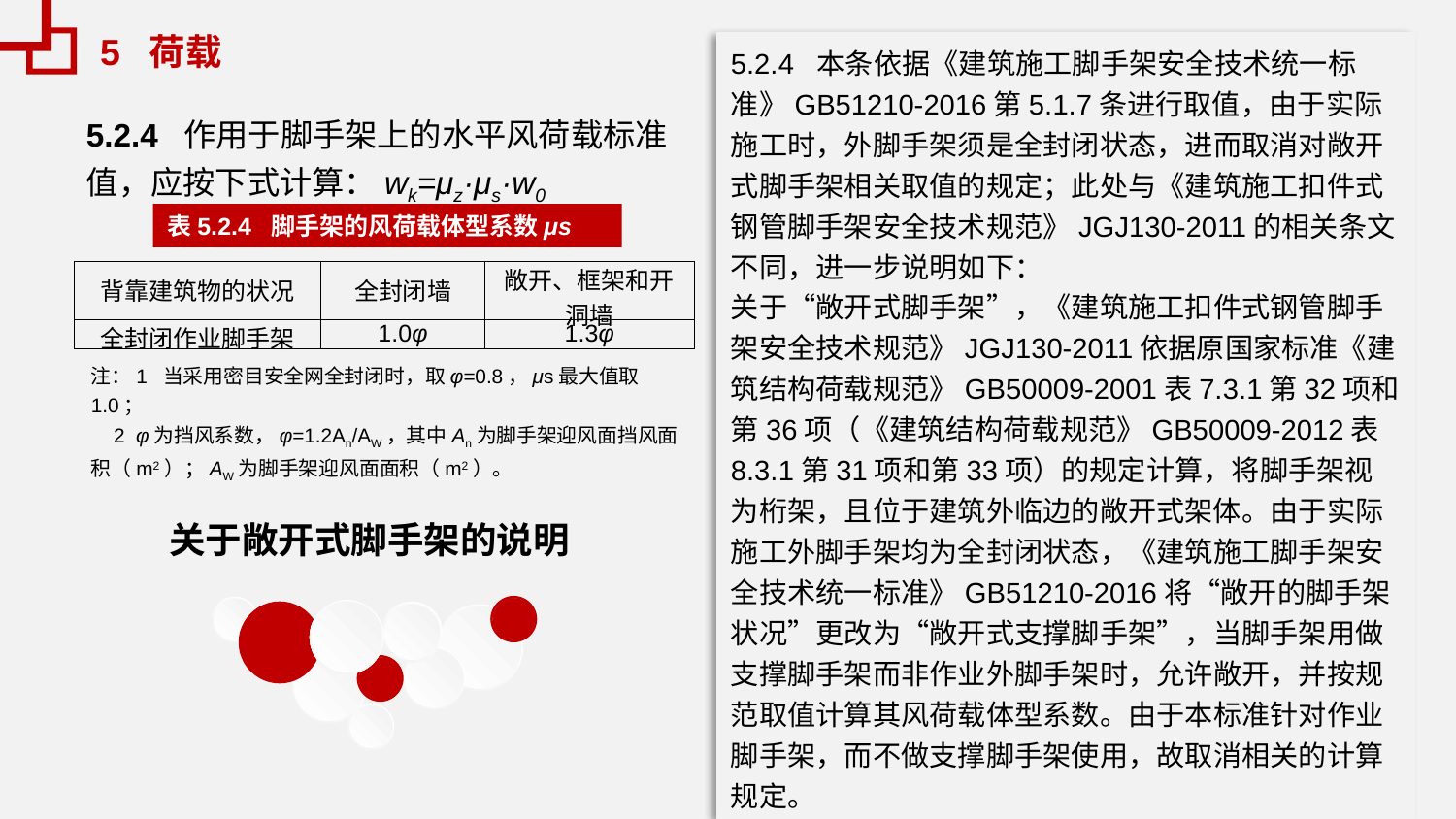

5  荷载

5.2.4  本条依据《建筑施工脚手架安全技术统一标准》GB51210-2016第5.1.7条进行取值，由于实际施工时，外脚手架须是全封闭状态，进而取消对敞开式脚手架相关取值的规定；此处与《建筑施工扣件式钢管脚手架安全技术规范》JGJ130-2011的相关条文不同，进一步说明如下：
关于“敞开式脚手架”，《建筑施工扣件式钢管脚手架安全技术规范》JGJ130-2011依据原国家标准《建筑结构荷载规范》GB50009-2001表7.3.1第32项和第36项（《建筑结构荷载规范》GB50009-2012表8.3.1第31项和第33项）的规定计算，将脚手架视为桁架，且位于建筑外临边的敞开式架体。由于实际施工外脚手架均为全封闭状态，《建筑施工脚手架安全技术统一标准》GB51210-2016将“敞开的脚手架状况”更改为“敞开式支撑脚手架”，当脚手架用做支撑脚手架而非作业外脚手架时，允许敞开，并按规范取值计算其风荷载体型系数。由于本标准针对作业脚手架，而不做支撑脚手架使用，故取消相关的计算规定。
5.2.4  作用于脚手架上的水平风荷载标准值，应按下式计算：wk=μz·μs·w0
表5.2.4  脚手架的风荷载体型系数μs
| 背靠建筑物的状况 | 全封闭墙 | 敞开、框架和开洞墙 |
| --- | --- | --- |
| 全封闭作业脚手架 | 1.0φ | 1.3φ |
注：1  当采用密目安全网全封闭时，取φ=0.8，μs最大值取1.0；
    2  φ为挡风系数，φ=1.2An/AW，其中An为脚手架迎风面挡风面积（m2）；AW为脚手架迎风面面积（m2）。
关于敞开式脚手架的说明